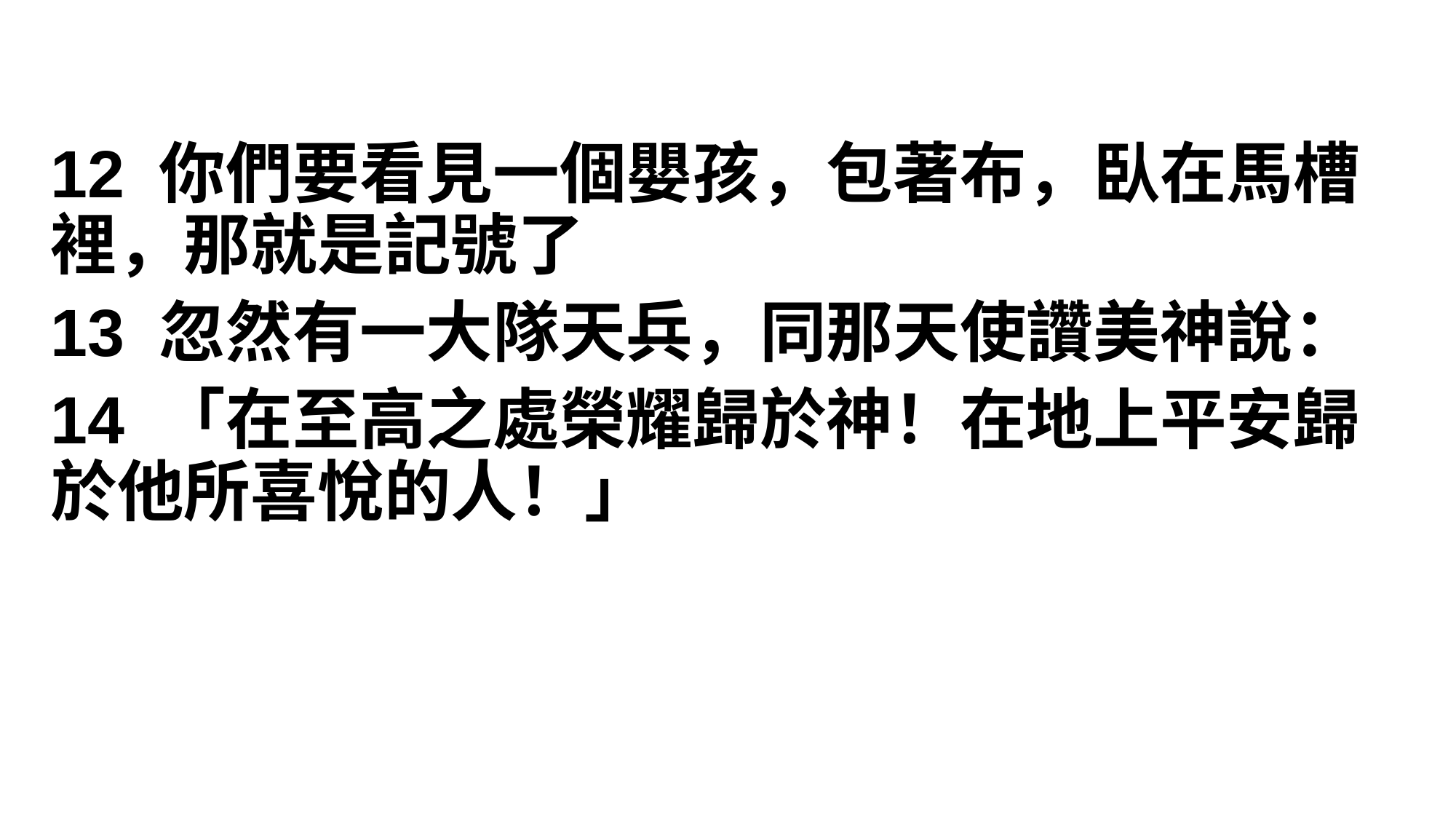

#
12 你們要看見一個嬰孩，包著布，臥在馬槽裡，那就是記號了
13 忽然有一大隊天兵，同那天使讚美神說：
14 「在至高之處榮耀歸於神！在地上平安歸於他所喜悅的人！」